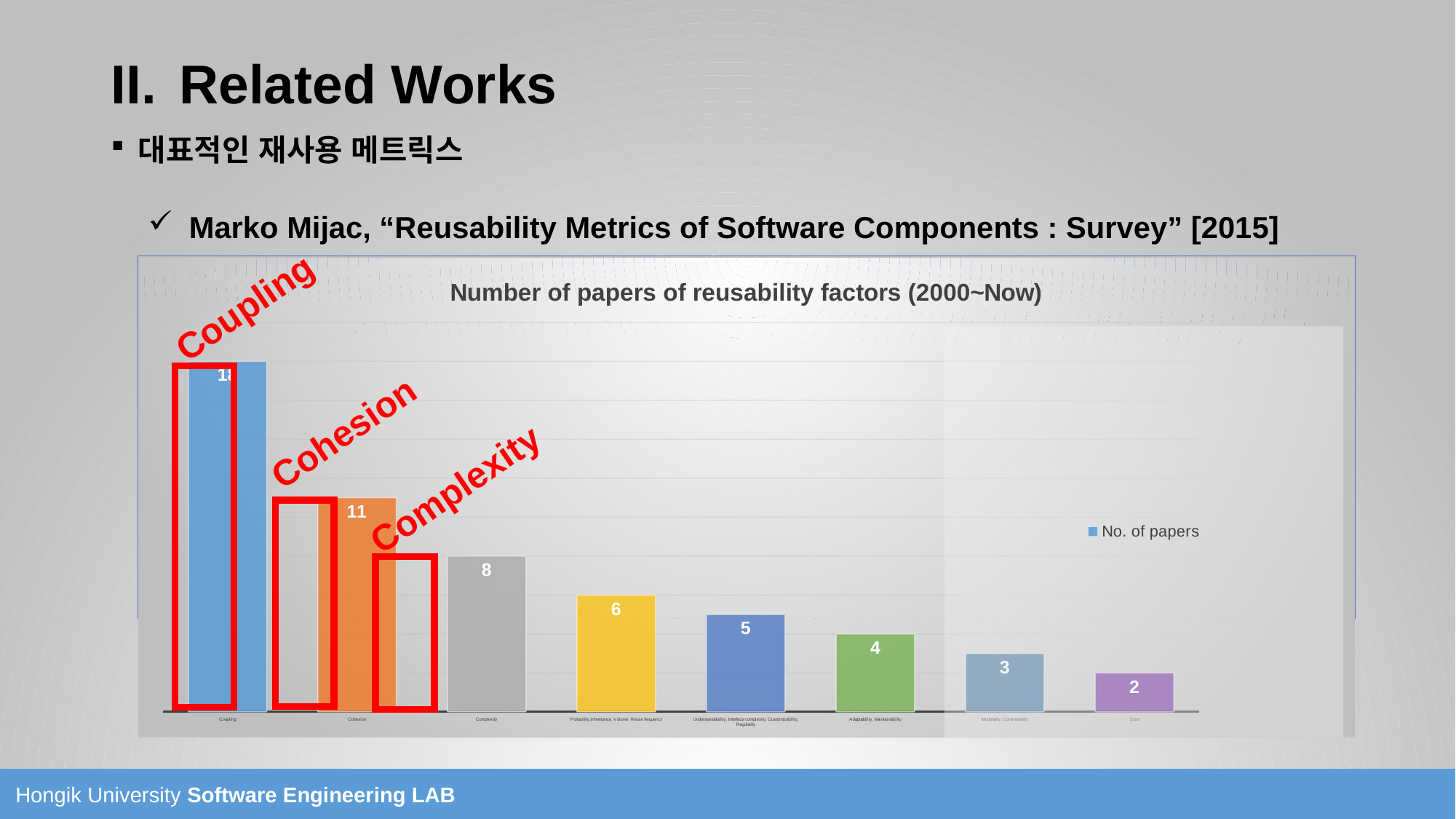

# Related Works
대표적인 재사용 메트릭스

Marko Mijac, “Reusability Metrics of Software Components : Survey” [2015]
| Paper | Factors | Factor metrics |
| --- | --- | --- |
|  | Understandability, Adaptability, Portability | Existence of Meta Information (EMI), Rate of Component Customizability (RCC), Self-Completeness of Component's Return Value (SCCr) |
|  |  |  |
|  |  |  |
|  |  |  |
|  |  |  |
|  |  |  |
|  |  |  |

### Chart: Number of papers of reusability factors (2000~Now)

| Category | No. of papers |
|---|---|
| Coupling | 18.0 |
| Cohesion | 11.0 |
| Complexity | 8.0 |
| Portability,Inheritance, Volume, Reuse frequency | 6.0 |
| Understandability, Interface complexity, Customizability, Regularity | 5.0 |
| Adaptability, Maintainability | 4.0 |
| Modularity, Commonality | 3.0 |
| Size | 2.0 |
Coupling

Cohesion
Complexity